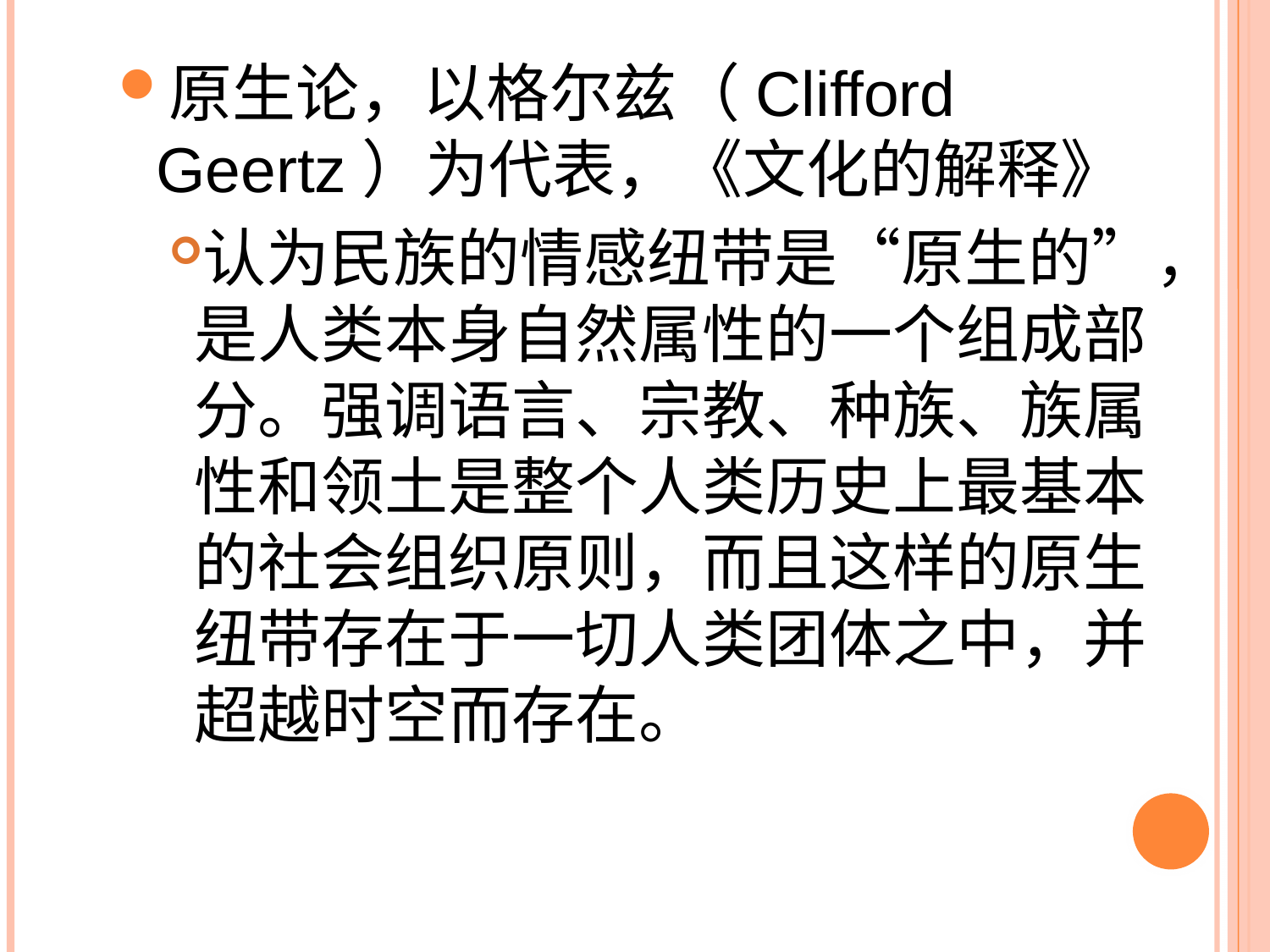

原生论，以格尔兹（Clifford Geertz）为代表，《文化的解释》
认为民族的情感纽带是“原生的”，是人类本身自然属性的一个组成部分。强调语言、宗教、种族、族属性和领土是整个人类历史上最基本的社会组织原则，而且这样的原生纽带存在于一切人类团体之中，并超越时空而存在。